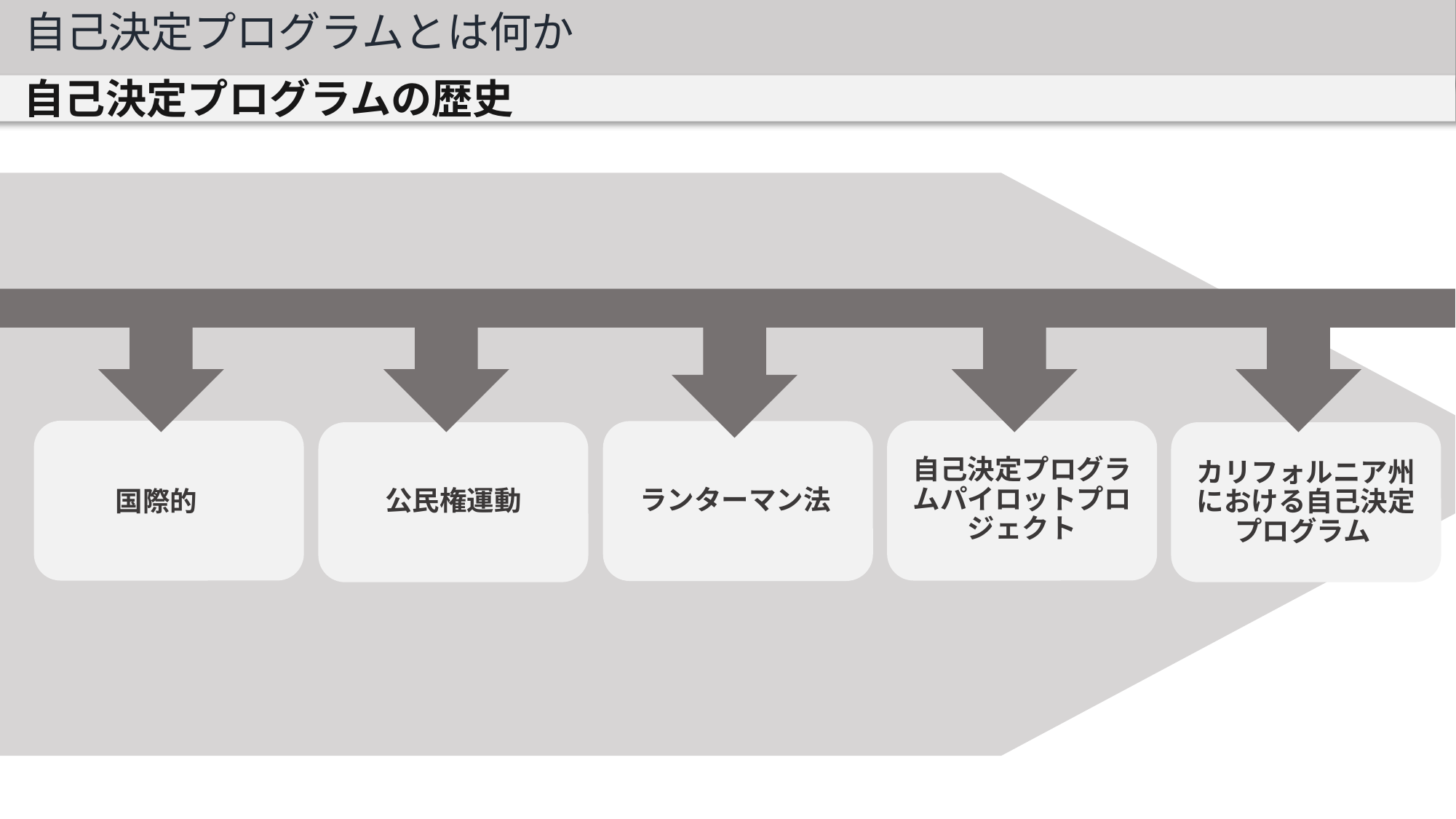

自己決定プログラムとは何か
自己決定プログラムの歴史

国際的

自己決定プログラムパイロットプロジェクト

ランターマン法

公民権運動

カリフォルニア州における自己決定プログラム